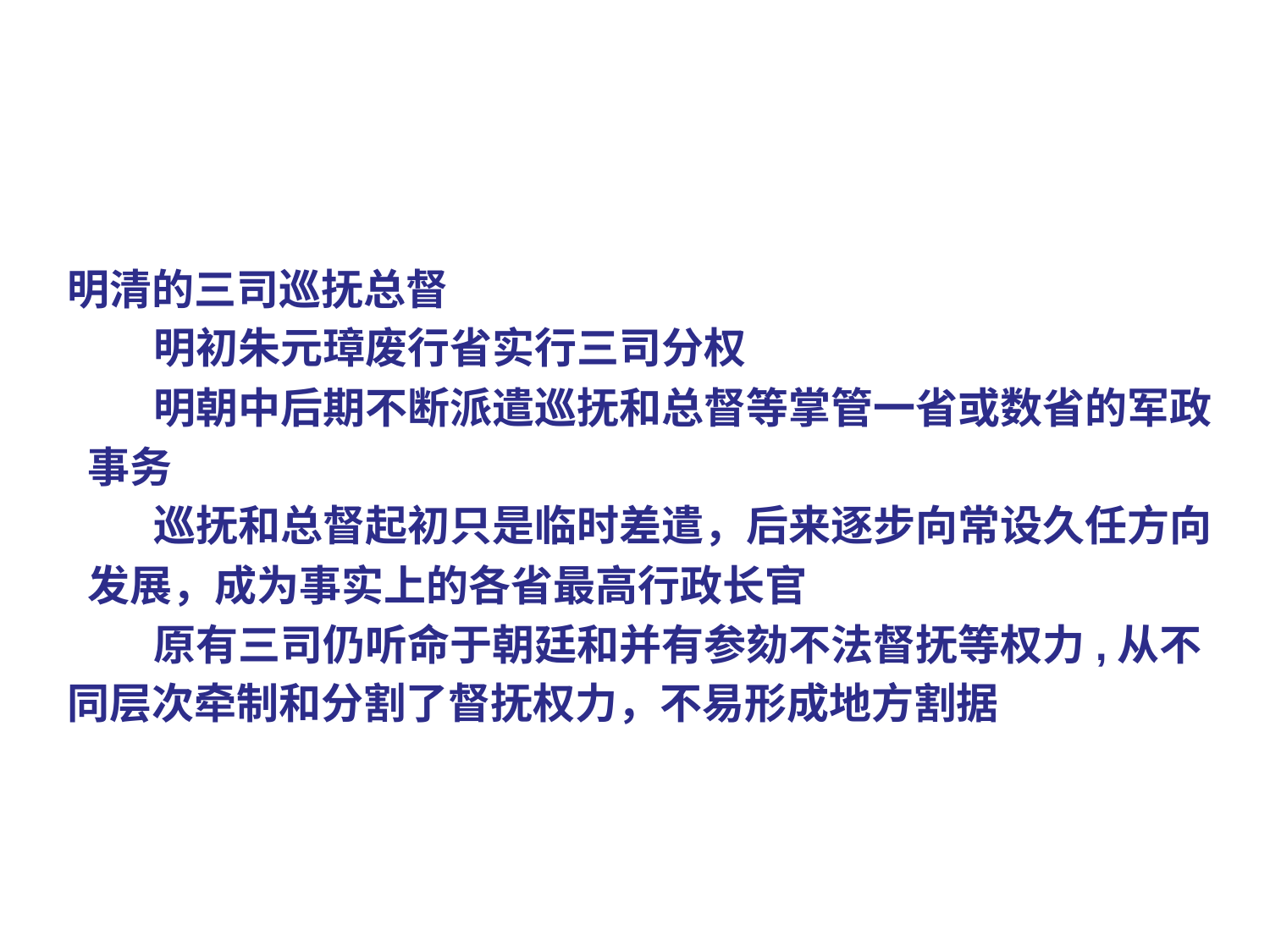

明清的三司巡抚总督
        明初朱元璋废行省实行三司分权
        明朝中后期不断派遣巡抚和总督等掌管一省或数省的军政
 事务
        巡抚和总督起初只是临时差遣，后来逐步向常设久任方向
 发展，成为事实上的各省最高行政长官
        原有三司仍听命于朝廷和并有参劾不法督抚等权力,从不
同层次牵制和分割了督抚权力，不易形成地方割据